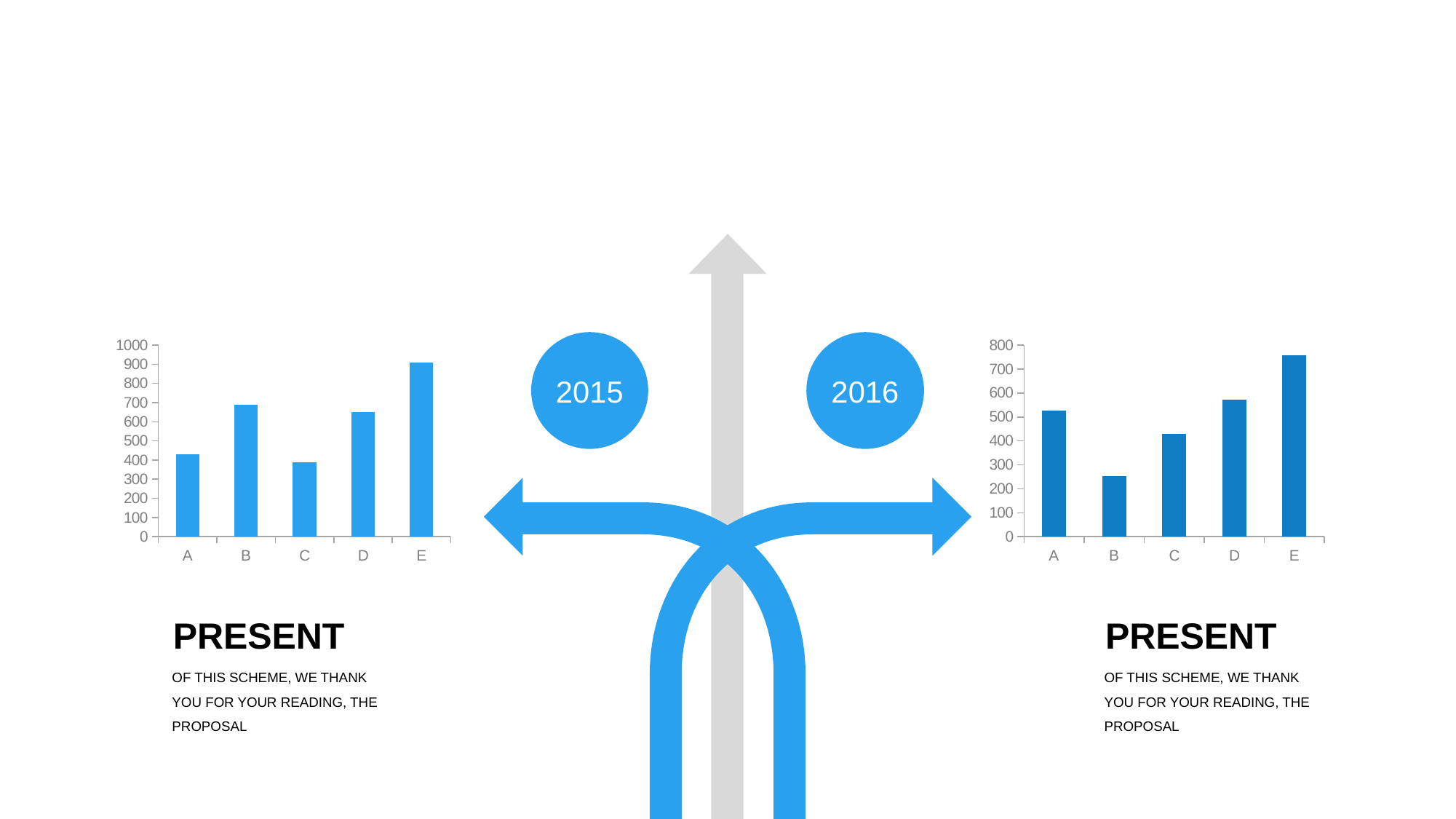

### Chart

| Category | 系列 1 |
|---|---|
| A | 430.0 |
| B | 688.0 |
| C | 389.0 |
| D | 650.0 |
| E | 910.0 |

### Chart

| Category | 系列 1 |
|---|---|
| A | 528.0 |
| B | 253.0 |
| C | 430.0 |
| D | 571.0 |
| E | 757.0 |
2015
2016

PRESENT
OF THIS SCHEME, WE THANK YOU FOR YOUR READING, THE PROPOSAL
PRESENT
OF THIS SCHEME, WE THANK YOU FOR YOUR READING, THE PROPOSAL
汇报：张三